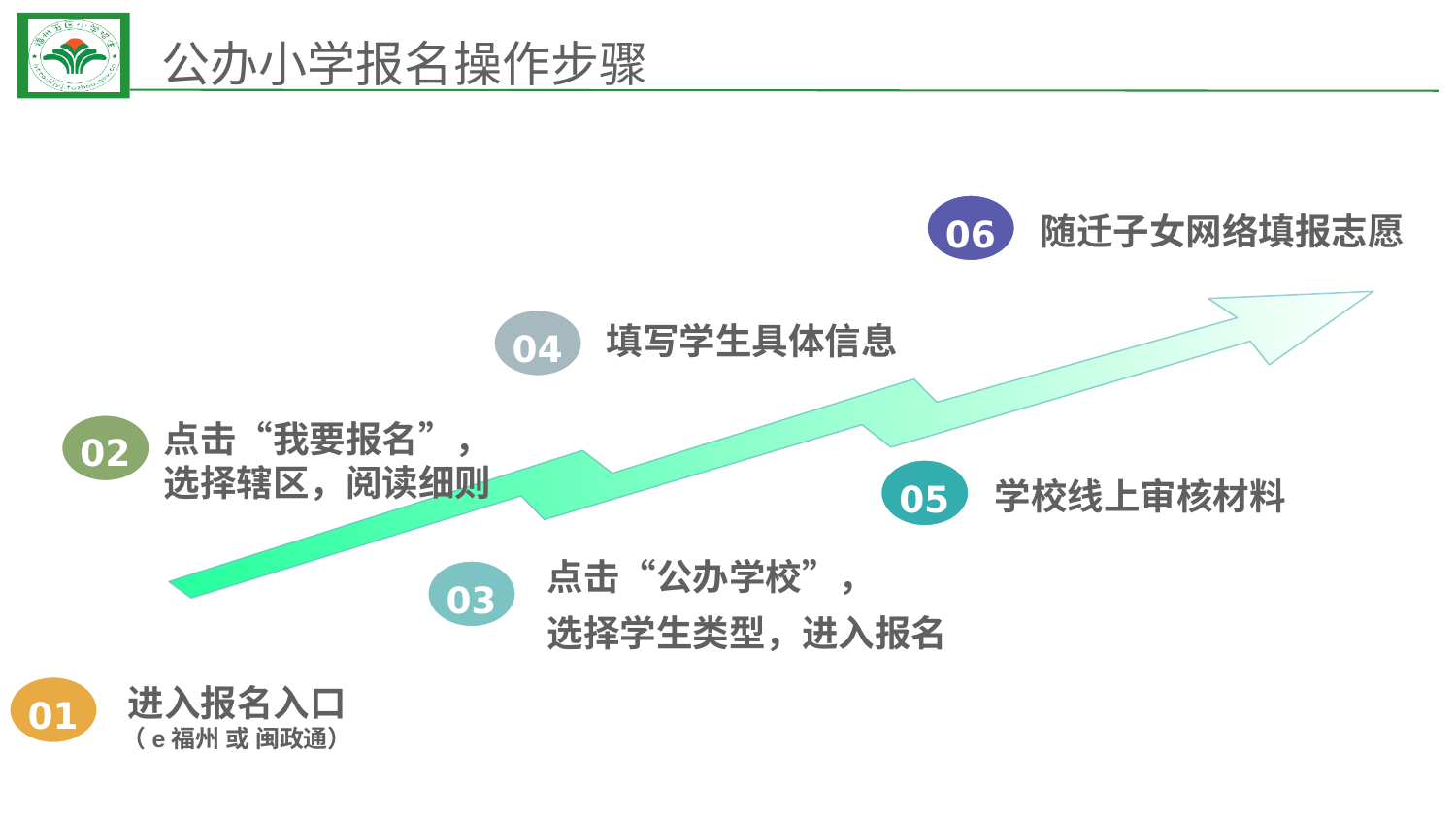

# 公办小学报名操作步骤

06
随迁子女网络填报志愿

04
填写学生具体信息

点击“我要报名”，选择辖区，阅读细则

02

05
学校线上审核材料
点击“公办学校”，
选择学生类型，进入报名

03
进入报名入口
（e福州 或 闽政通）

01